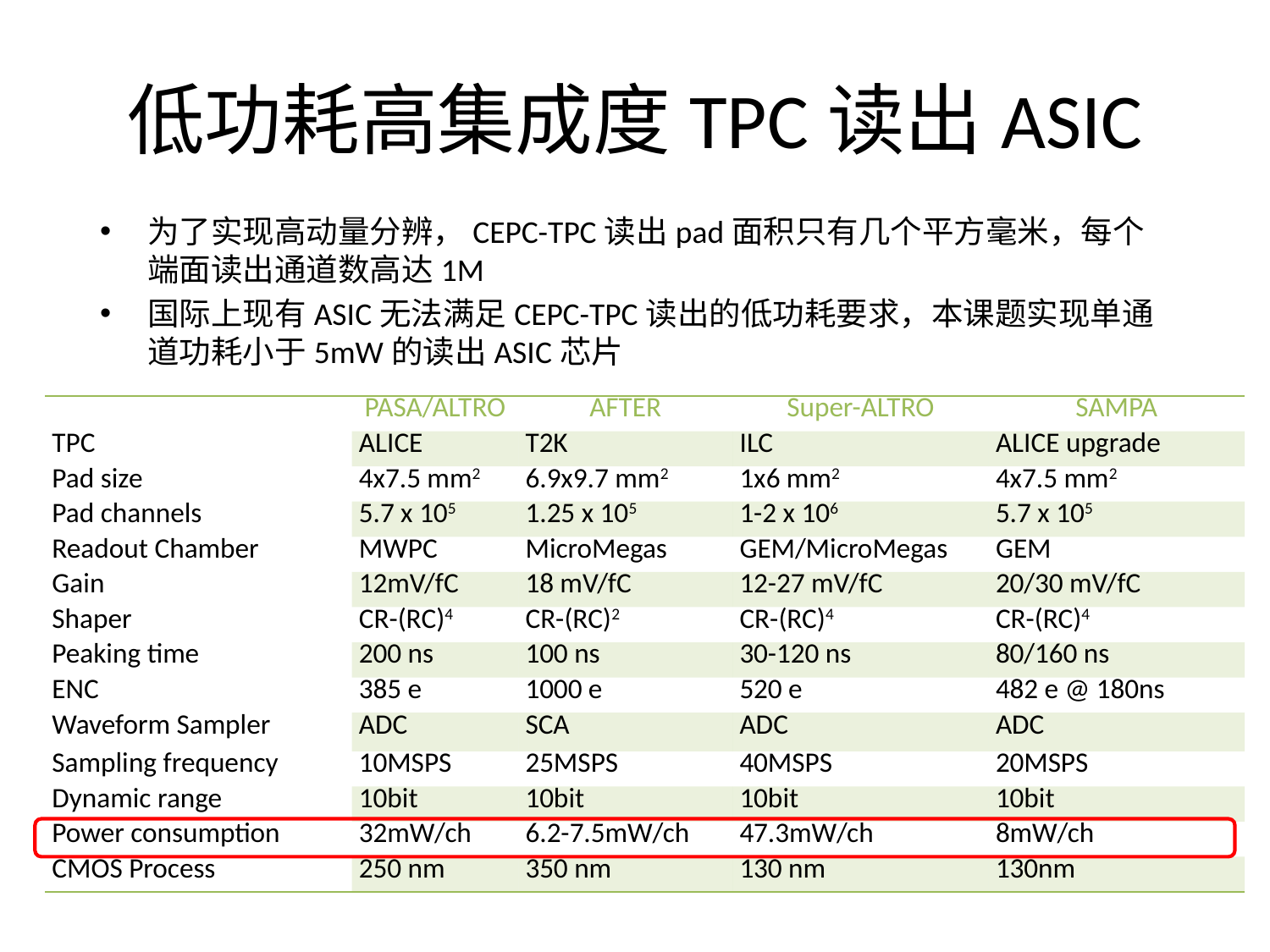

# 低功耗高集成度TPC读出ASIC
为了实现高动量分辨，CEPC-TPC读出pad面积只有几个平方毫米，每个端面读出通道数高达1M
国际上现有ASIC无法满足CEPC-TPC读出的低功耗要求，本课题实现单通道功耗小于5mW的读出ASIC芯片
|  | PASA/ALTRO | AFTER | Super-ALTRO | SAMPA |
| --- | --- | --- | --- | --- |
| TPC | ALICE | T2K | ILC | ALICE upgrade |
| Pad size | 4x7.5 mm2 | 6.9x9.7 mm2 | 1x6 mm2 | 4x7.5 mm2 |
| Pad channels | 5.7 x 105 | 1.25 x 105 | 1-2 x 106 | 5.7 x 105 |
| Readout Chamber | MWPC | MicroMegas | GEM/MicroMegas | GEM |
| Gain | 12mV/fC | 18 mV/fC | 12-27 mV/fC | 20/30 mV/fC |
| Shaper | CR-(RC)4 | CR-(RC)2 | CR-(RC)4 | CR-(RC)4 |
| Peaking time | 200 ns | 100 ns | 30-120 ns | 80/160 ns |
| ENC | 385 e | 1000 e | 520 e | 482 e @ 180ns |
| Waveform Sampler | ADC | SCA | ADC | ADC |
| Sampling frequency | 10MSPS | 25MSPS | 40MSPS | 20MSPS |
| Dynamic range | 10bit | 10bit | 10bit | 10bit |
| Power consumption | 32mW/ch | 6.2-7.5mW/ch | 47.3mW/ch | 8mW/ch |
| CMOS Process | 250 nm | 350 nm | 130 nm | 130nm |